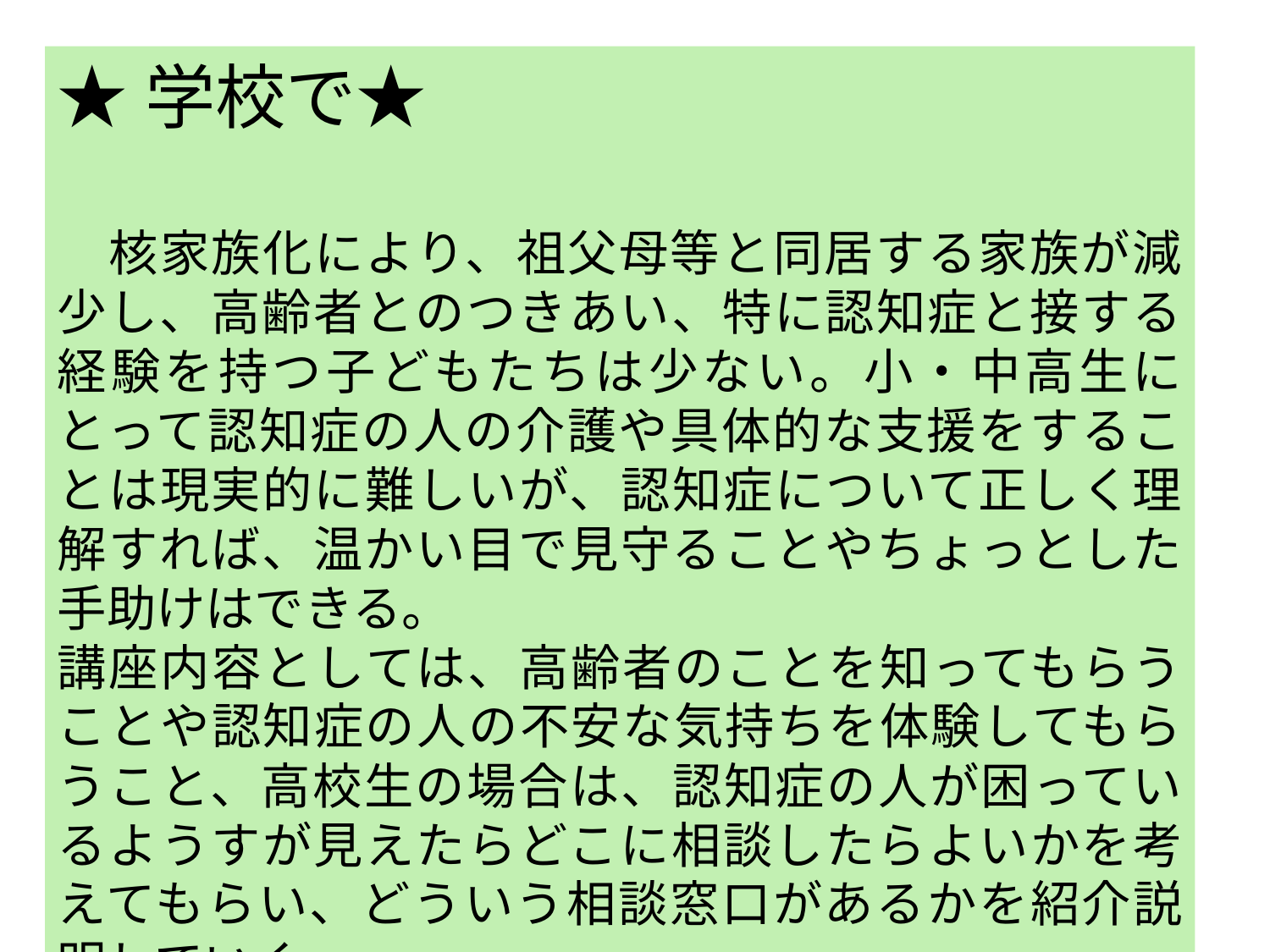

★学校で★

　核家族化により、祖父母等と同居する家族が減少し、高齢者とのつきあい、特に認知症と接する経験を持つ子どもたちは少ない。小・中高生にとって認知症の人の介護や具体的な支援をすることは現実的に難しいが、認知症について正しく理解すれば、温かい目で見守ることやちょっとした手助けはできる。
講座内容としては、高齢者のことを知ってもらうことや認知症の人の不安な気持ちを体験してもらうこと、高校生の場合は、認知症の人が困っているようすが見えたらどこに相談したらよいかを考えてもらい、どういう相談窓口があるかを紹介説明していく。
6